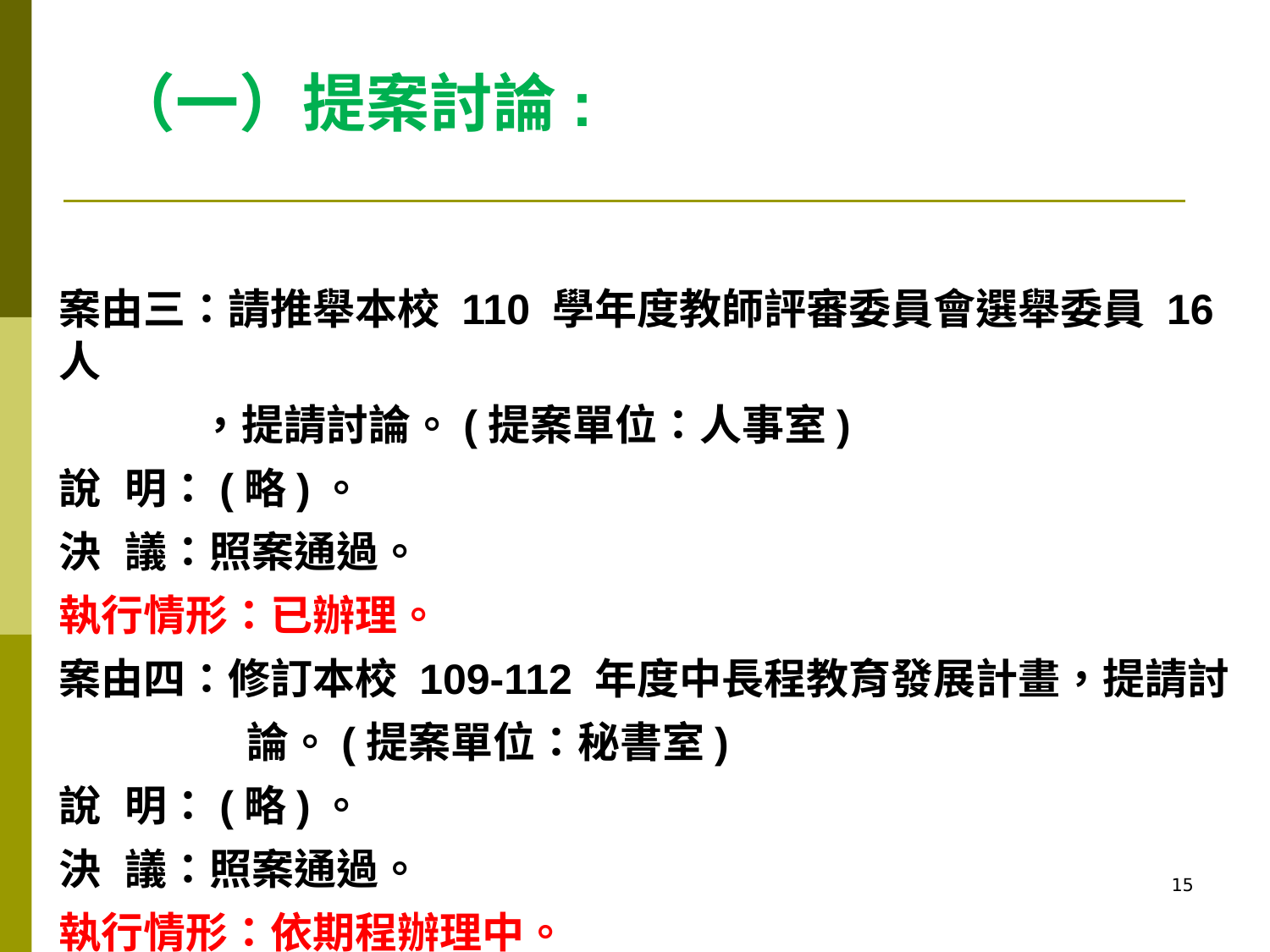

（一）提案討論:

案由三：請推舉本校 110 學年度教師評審委員會選舉委員 16 人
           ，提請討論。(提案單位：人事室)
說  明：(略)。
決  議：照案通過。
執行情形：已辦理。
案由四：修訂本校 109-112 年度中長程教育發展計畫，提請討
               論。(提案單位：秘書室)
說  明：(略)。
決  議：照案通過。
執行情形：依期程辦理中。

15